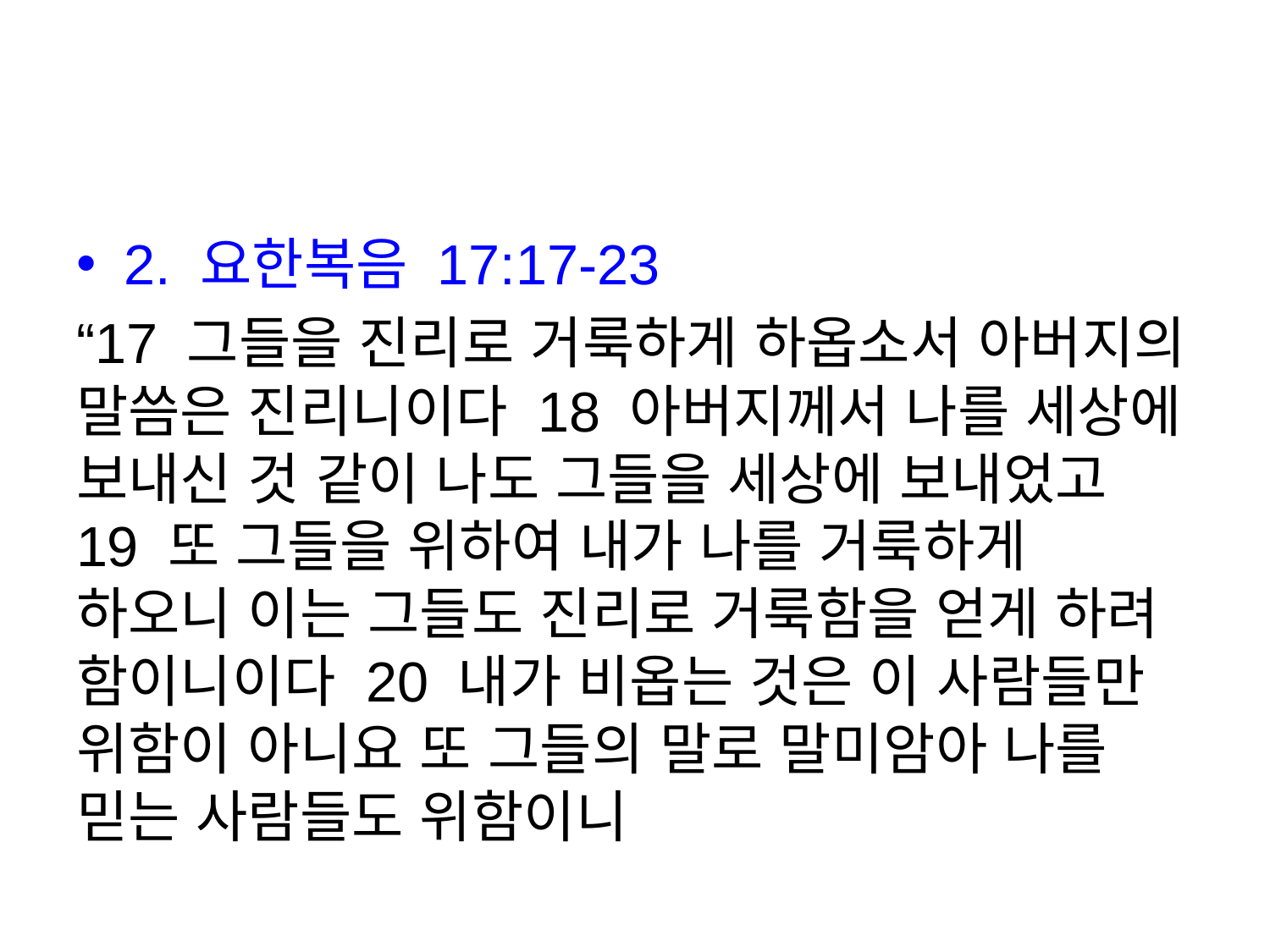

#
2. 요한복음 17:17-23
“17 그들을 진리로 거룩하게 하옵소서 아버지의 말씀은 진리니이다 18 아버지께서 나를 세상에 보내신 것 같이 나도 그들을 세상에 보내었고 19 또 그들을 위하여 내가 나를 거룩하게 하오니 이는 그들도 진리로 거룩함을 얻게 하려 함이니이다 20 내가 비옵는 것은 이 사람들만 위함이 아니요 또 그들의 말로 말미암아 나를 믿는 사람들도 위함이니